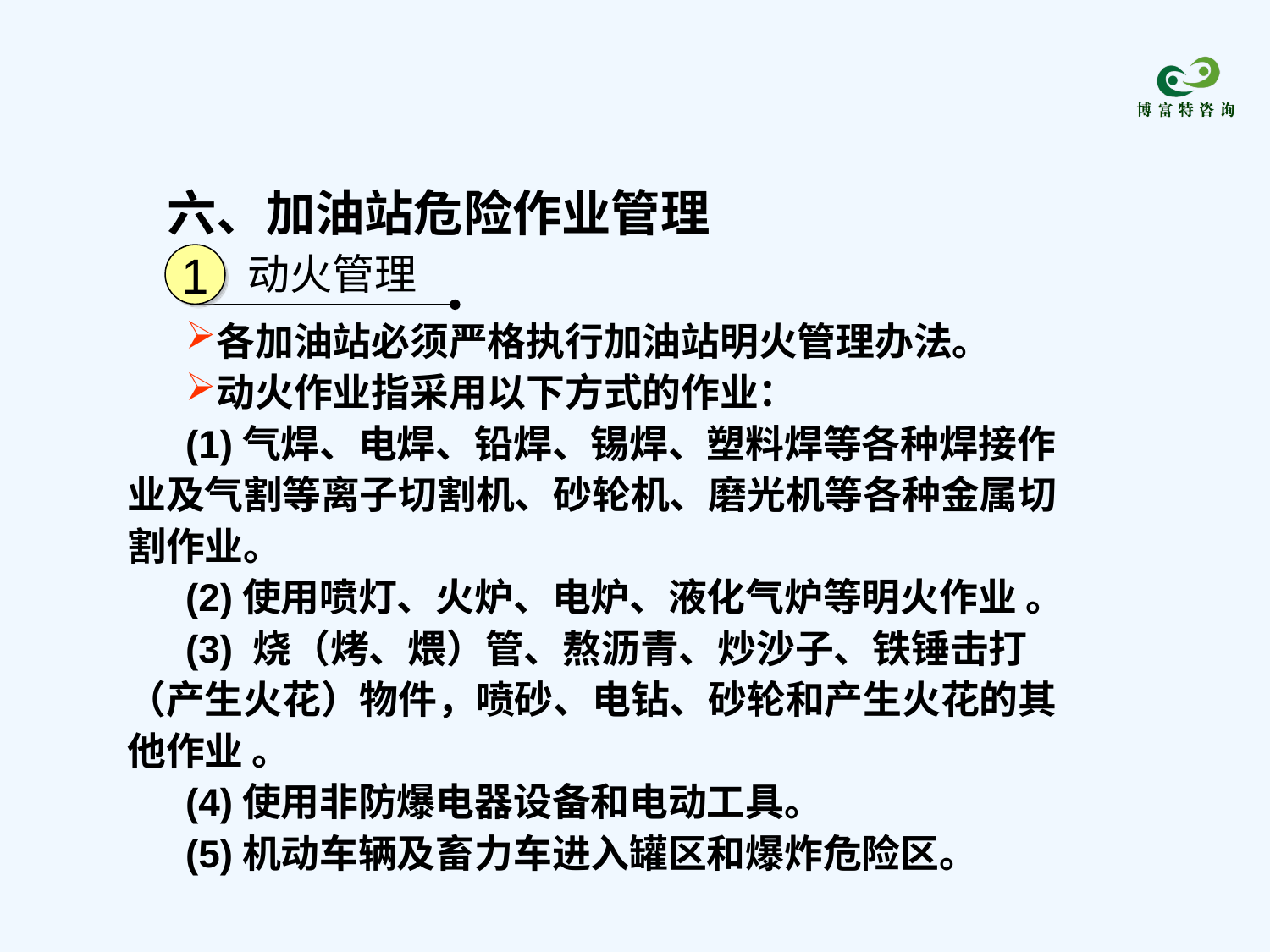

六、加油站危险作业管理
动火管理
1

各加油站必须严格执行加油站明火管理办法。
动火作业指采用以下方式的作业：
(1)气焊、电焊、铅焊、锡焊、塑料焊等各种焊接作业及气割等离子切割机、砂轮机、磨光机等各种金属切割作业。
(2)使用喷灯、火炉、电炉、液化气炉等明火作业 。
(3) 烧（烤、煨）管、熬沥青、炒沙子、铁锤击打（产生火花）物件，喷砂、电钻、砂轮和产生火花的其他作业 。
(4)使用非防爆电器设备和电动工具。
(5)机动车辆及畜力车进入罐区和爆炸危险区。
60